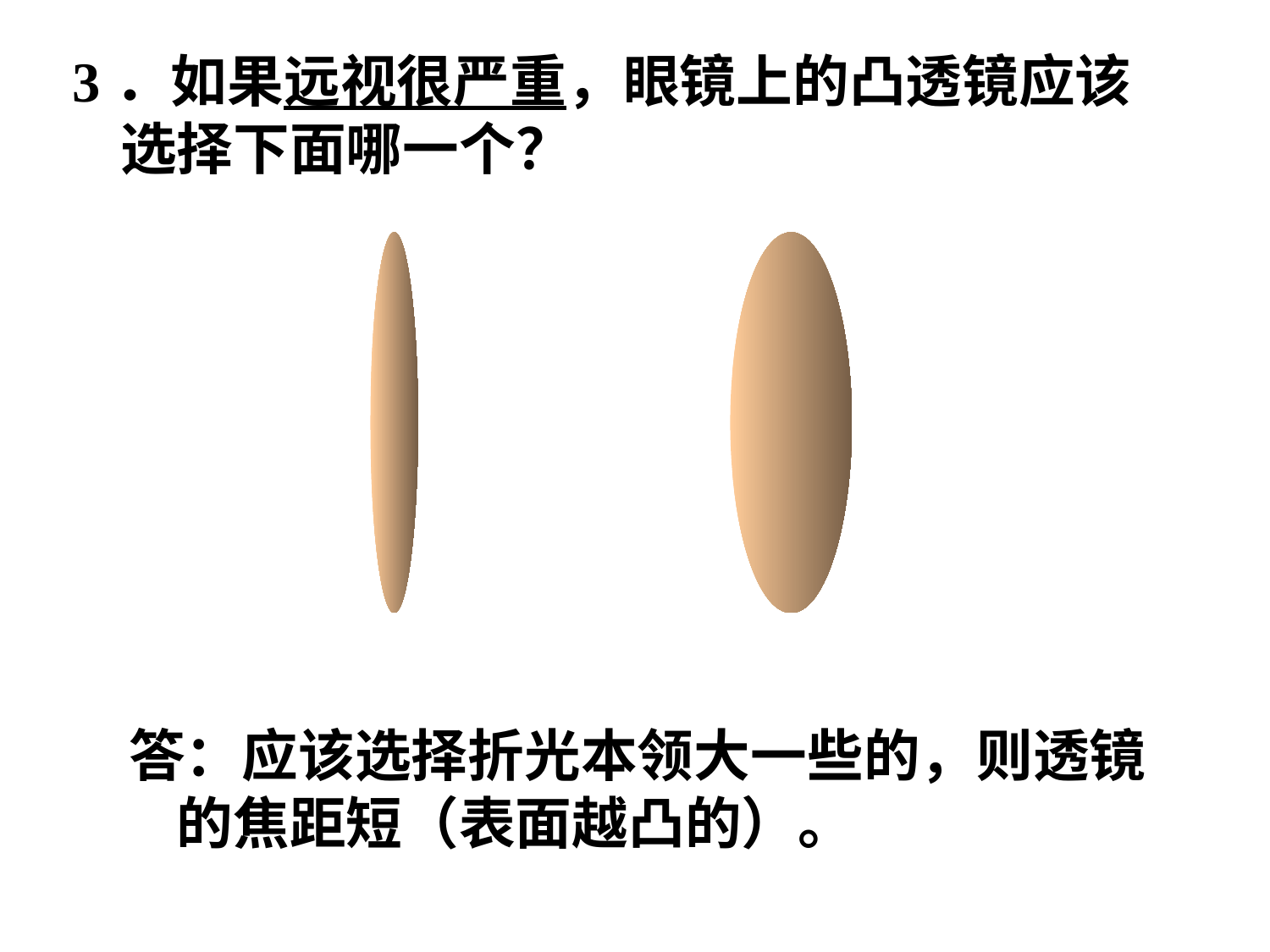

3．如果远视很严重，眼镜上的凸透镜应该选择下面哪一个？

答：应该选择折光本领大一些的，则透镜的焦距短（表面越凸的）。